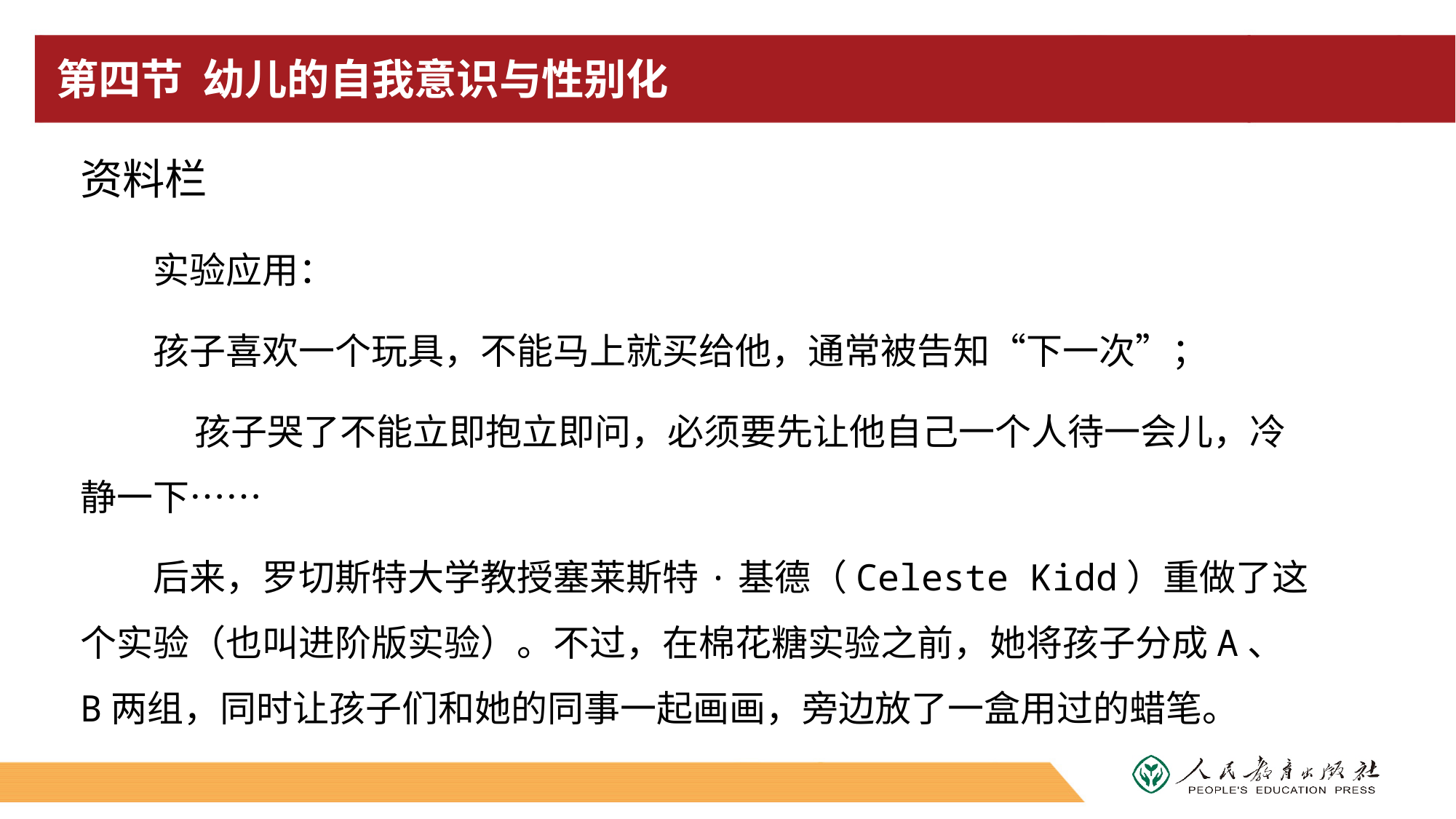

# 第四节  幼儿的自我意识与性别化
资料栏
实验应用：
孩子喜欢一个玩具，不能马上就买给他，通常被告知“下一次”；
    孩子哭了不能立即抱立即问，必须要先让他自己一个人待一会儿，冷静一下……
后来，罗切斯特大学教授塞莱斯特·基德（Celeste Kidd）重做了这个实验（也叫进阶版实验）。不过，在棉花糖实验之前，她将孩子分成A、B两组，同时让孩子们和她的同事一起画画，旁边放了一盒用过的蜡笔。